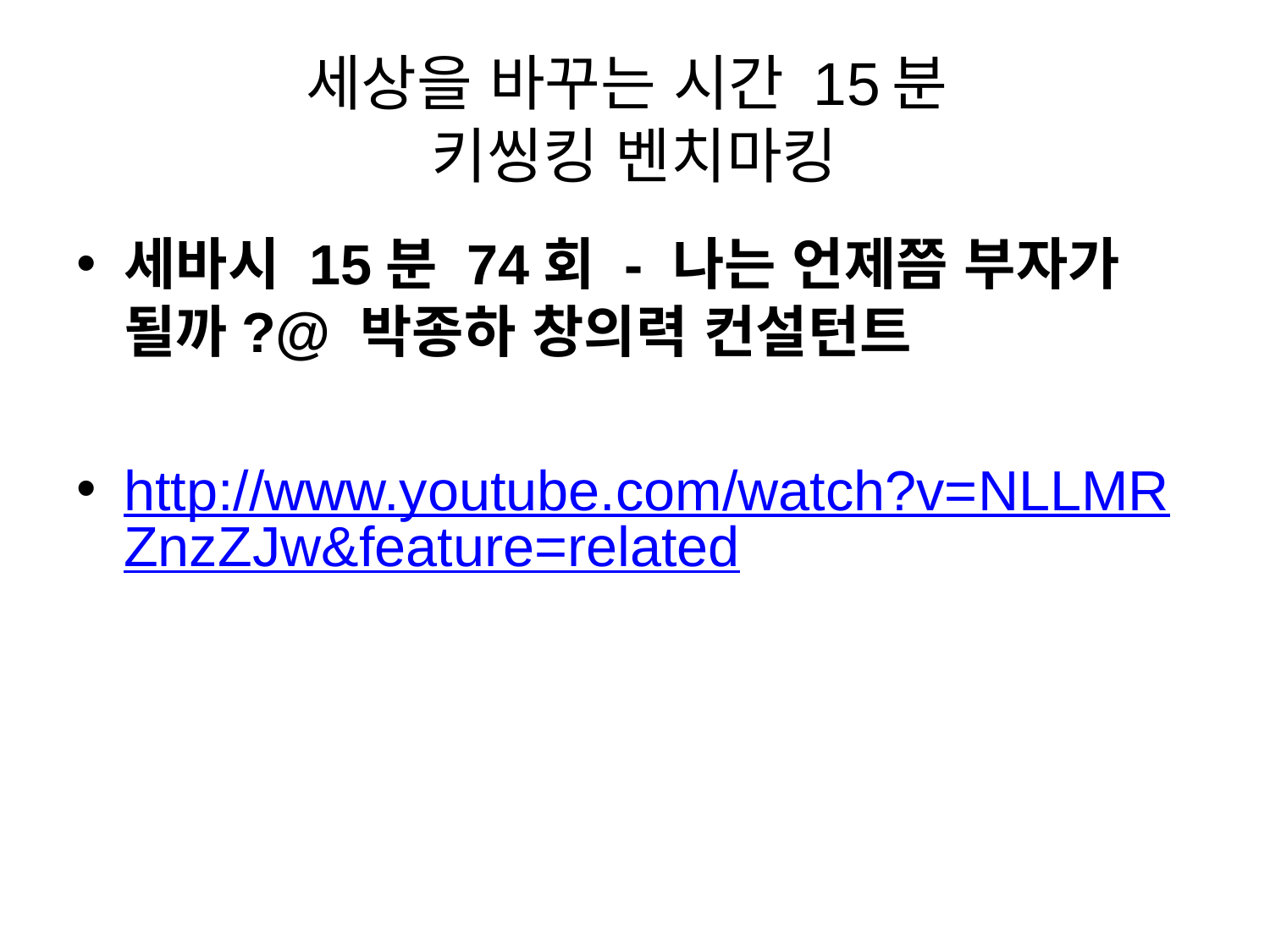

# 세상을 바꾸는 시간 15분 키씽킹 벤치마킹
세바시 15분 74회 - 나는 언제쯤 부자가 될까?@ 박종하 창의력 컨설턴트

http://www.youtube.com/watch?v=NLLMRZnzZJw&feature=related